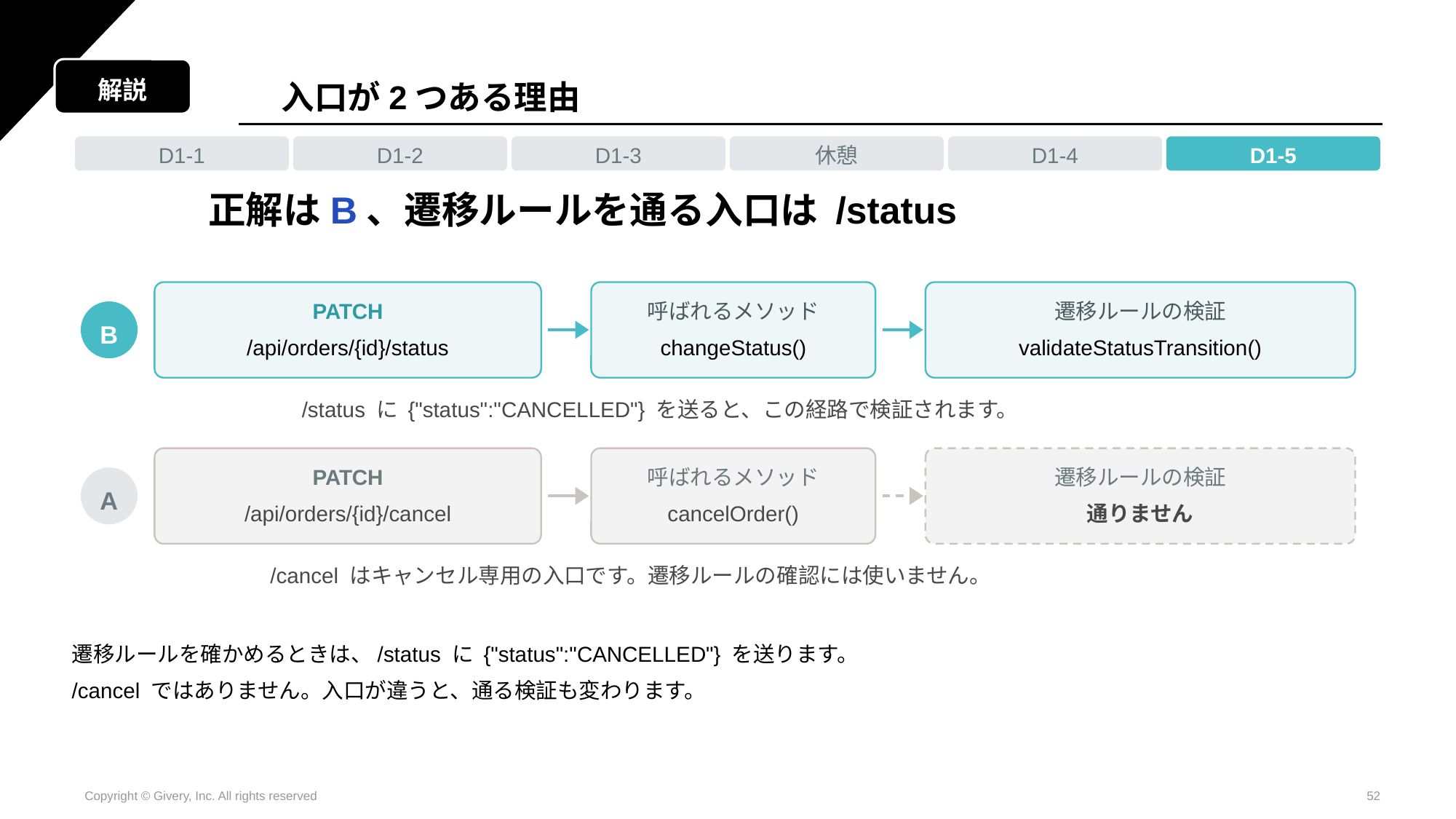

解説
入口が2つある理由

D1-1
D1-2
D1-3
休憩
D1-4
D1-5
正解はB、遷移ルールを通る入口は /status

PATCH
呼ばれるメソッド
遷移ルールの検証

B

/api/orders/{id}/status
changeStatus()
validateStatusTransition()
/status に {"status":"CANCELLED"} を送ると、この経路で検証されます。

PATCH
呼ばれるメソッド
遷移ルールの検証

A

/api/orders/{id}/cancel
cancelOrder()
通りません
/cancel はキャンセル専用の入口です。遷移ルールの確認には使いません。
遷移ルールを確かめるときは、/status に {"status":"CANCELLED"} を送ります。
/cancel ではありません。入口が違うと、通る検証も変わります。
Copyright © Givery, Inc. All rights reserved
52